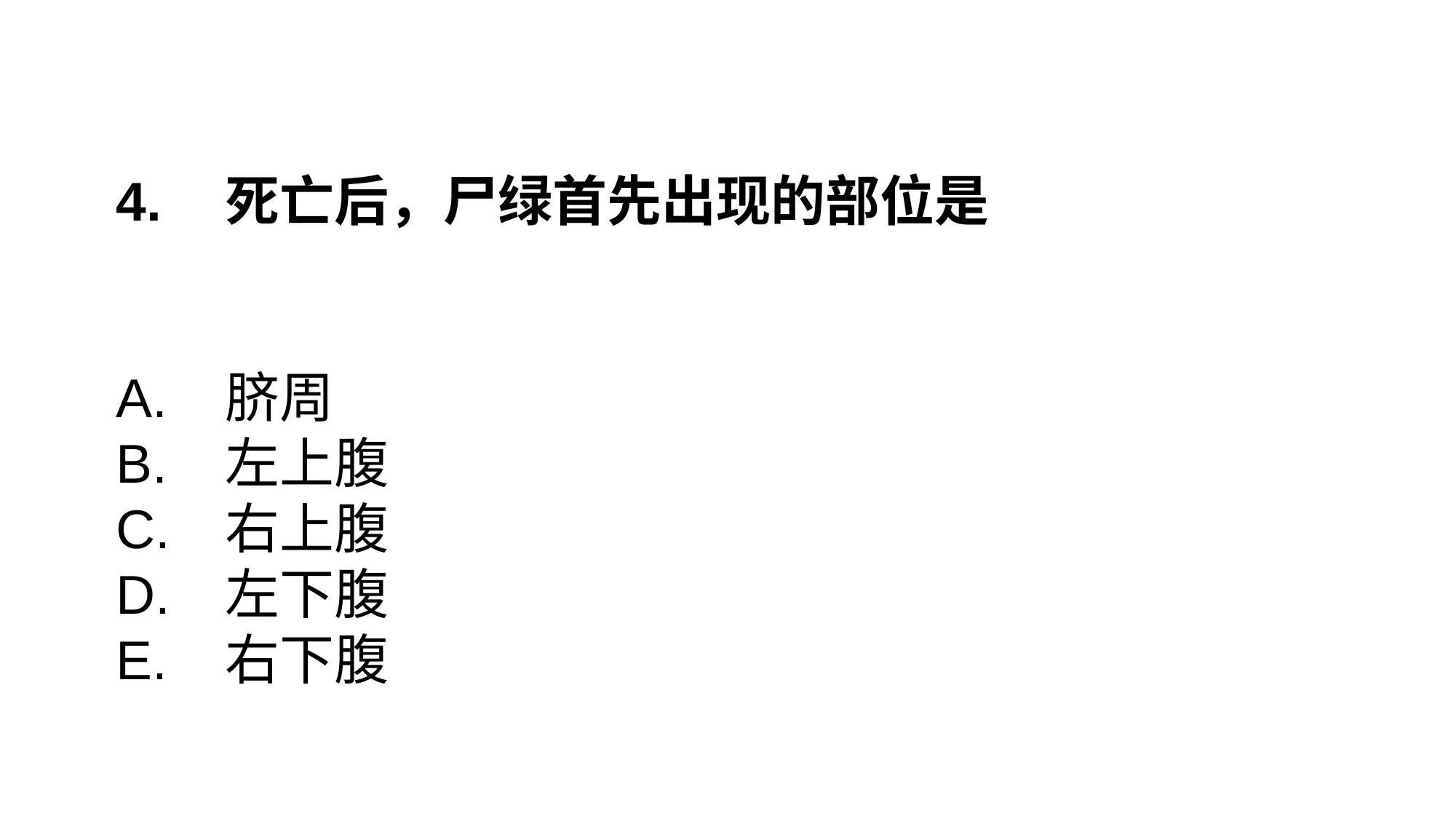

4.	死亡后，尸绿首先出现的部位是

A.	脐周
B.	左上腹
C.	右上腹
D.	左下腹
E.	右下腹